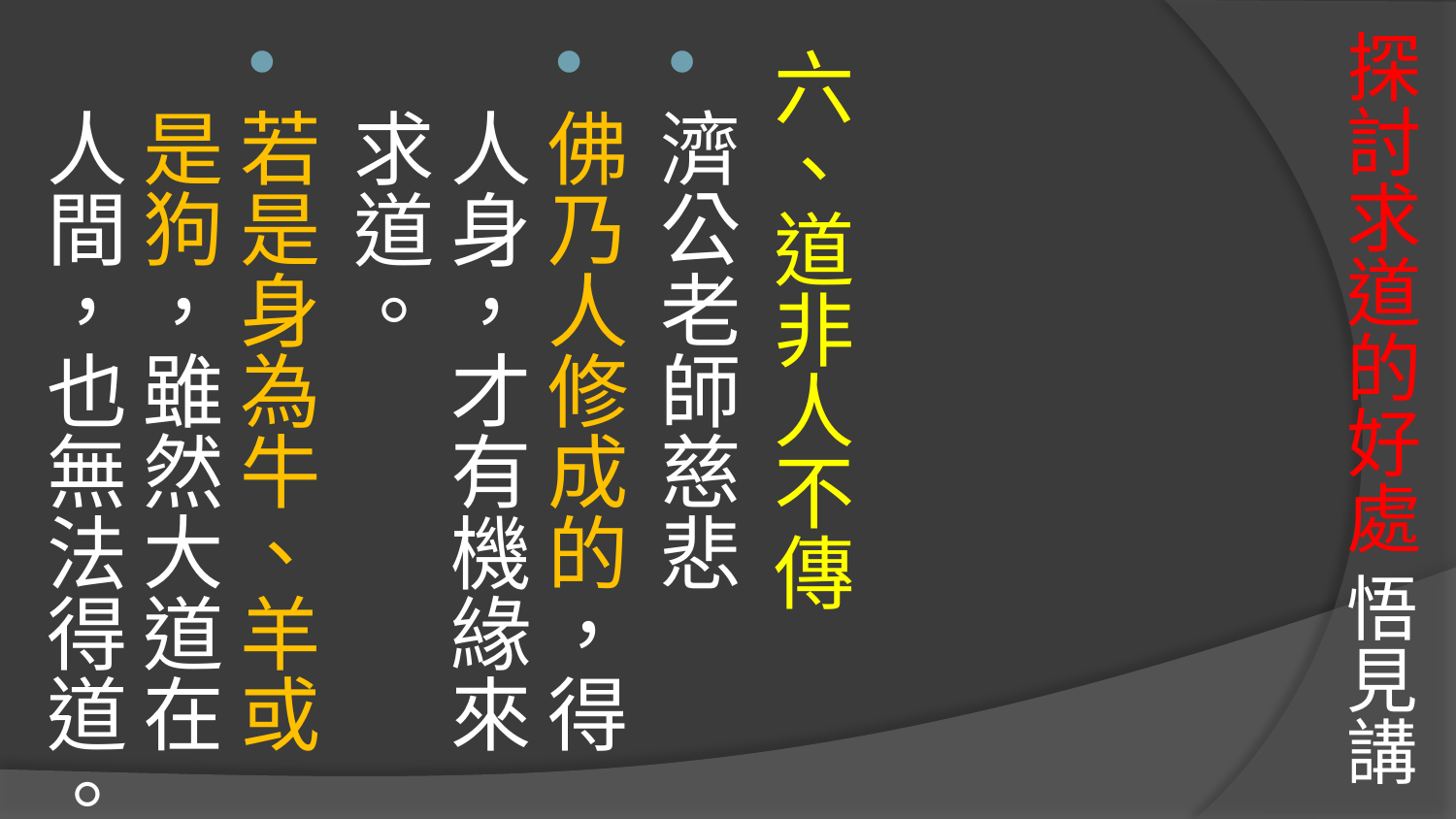

# 探討求道的好處 悟見講
六、道非人不傳
濟公老師慈悲
佛乃人修成的，得人身，才有機緣來求道。
若是身為牛、羊或是狗，雖然大道在人間，也無法得道。